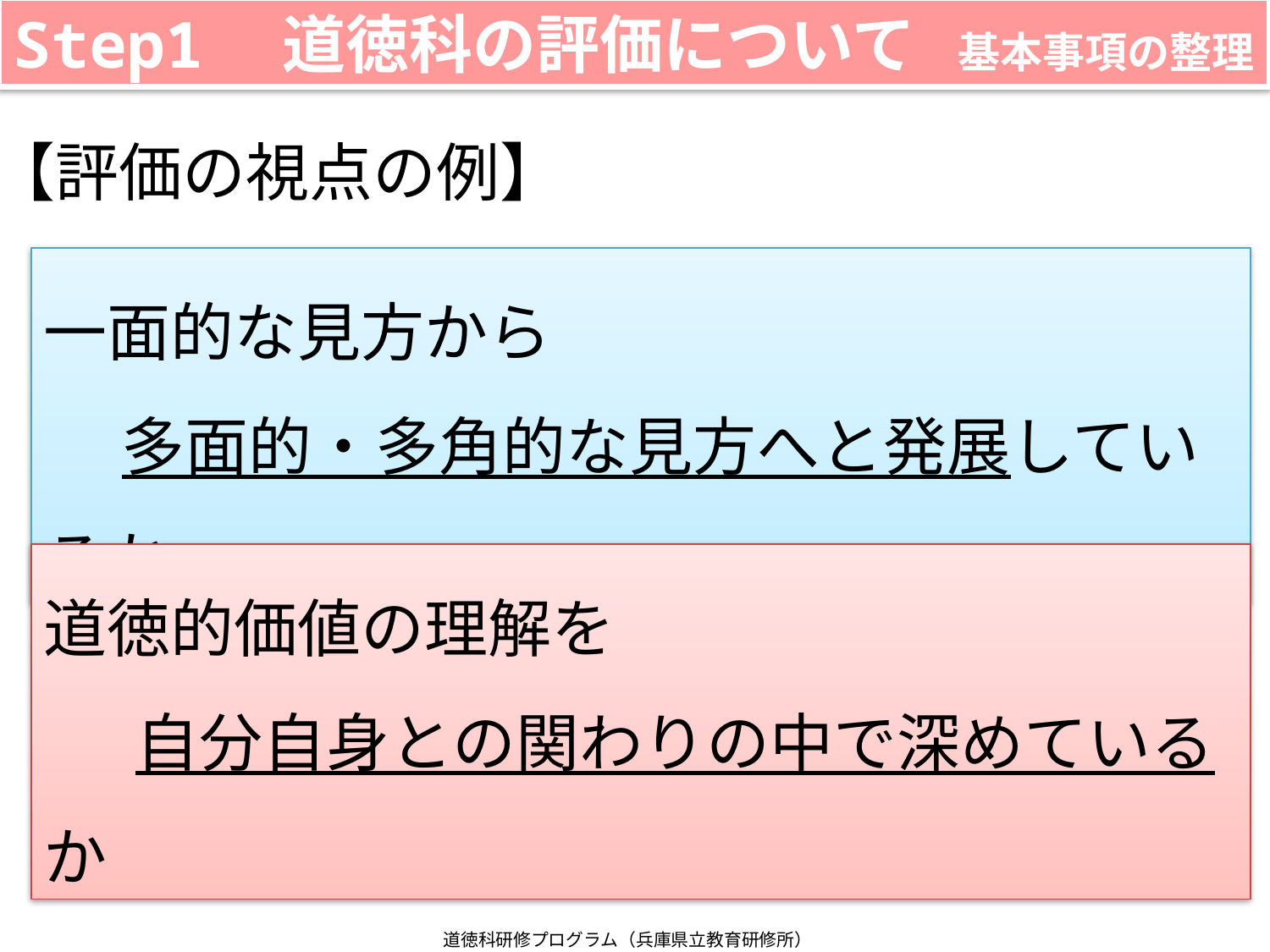

Step1　道徳科の評価について　基本事項の整理
【評価の視点の例】
一面的な見方から
　 多面的・多角的な見方へと発展しているか
道徳的価値の理解を
　  自分自身との関わりの中で深めているか
道徳科の全面実施に向けて～指導と評価の要点及び実践事例～（兵庫県教育委員会）
道徳科研修プログラム（兵庫県立教育研修所）